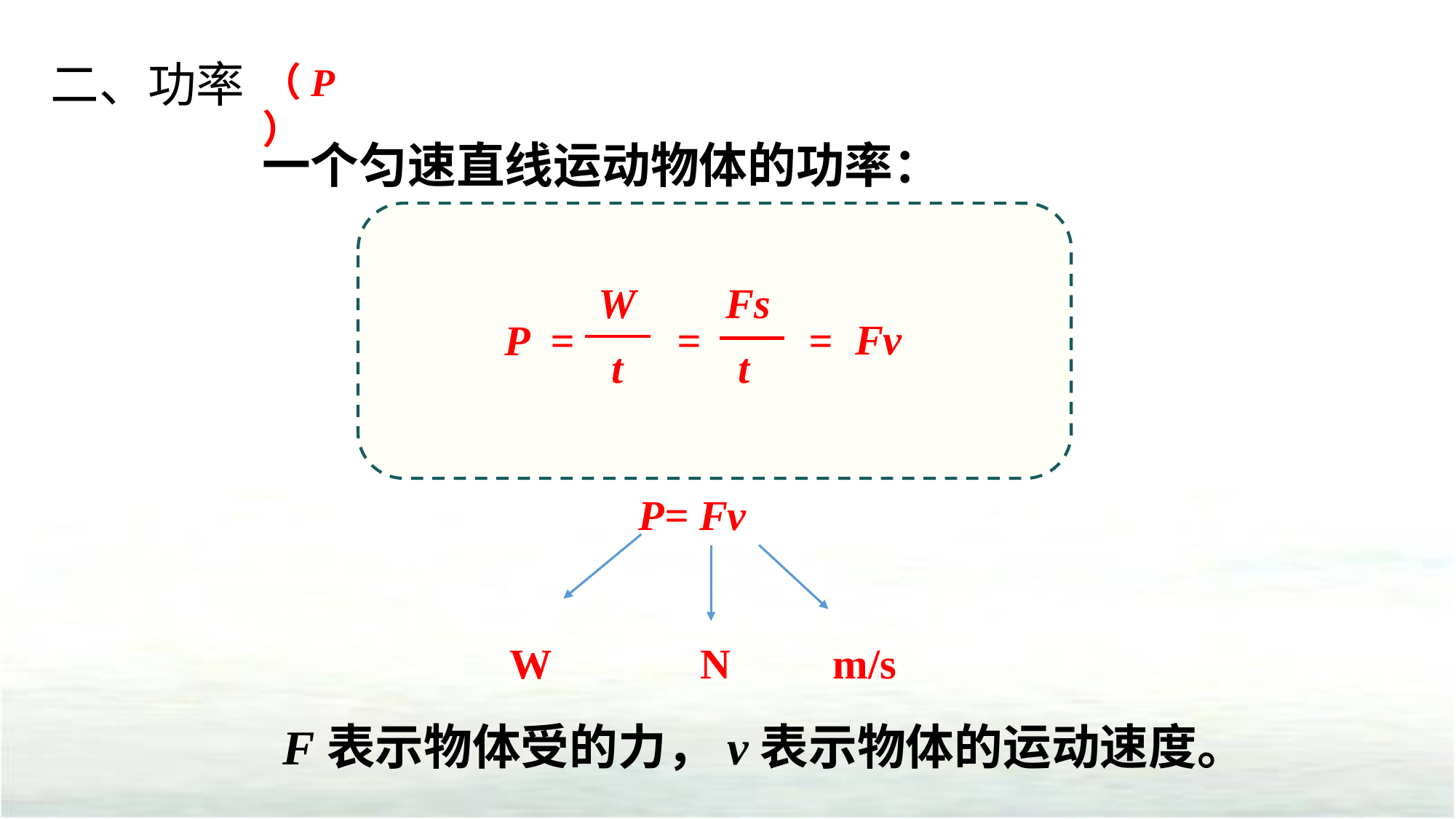

二、功率
（P）
一个匀速直线运动物体的功率：

Fs
W
P  =
t
Fv
 =
 =
t
P= Fv
W
N
m/s
F表示物体受的力，v表示物体的运动速度。